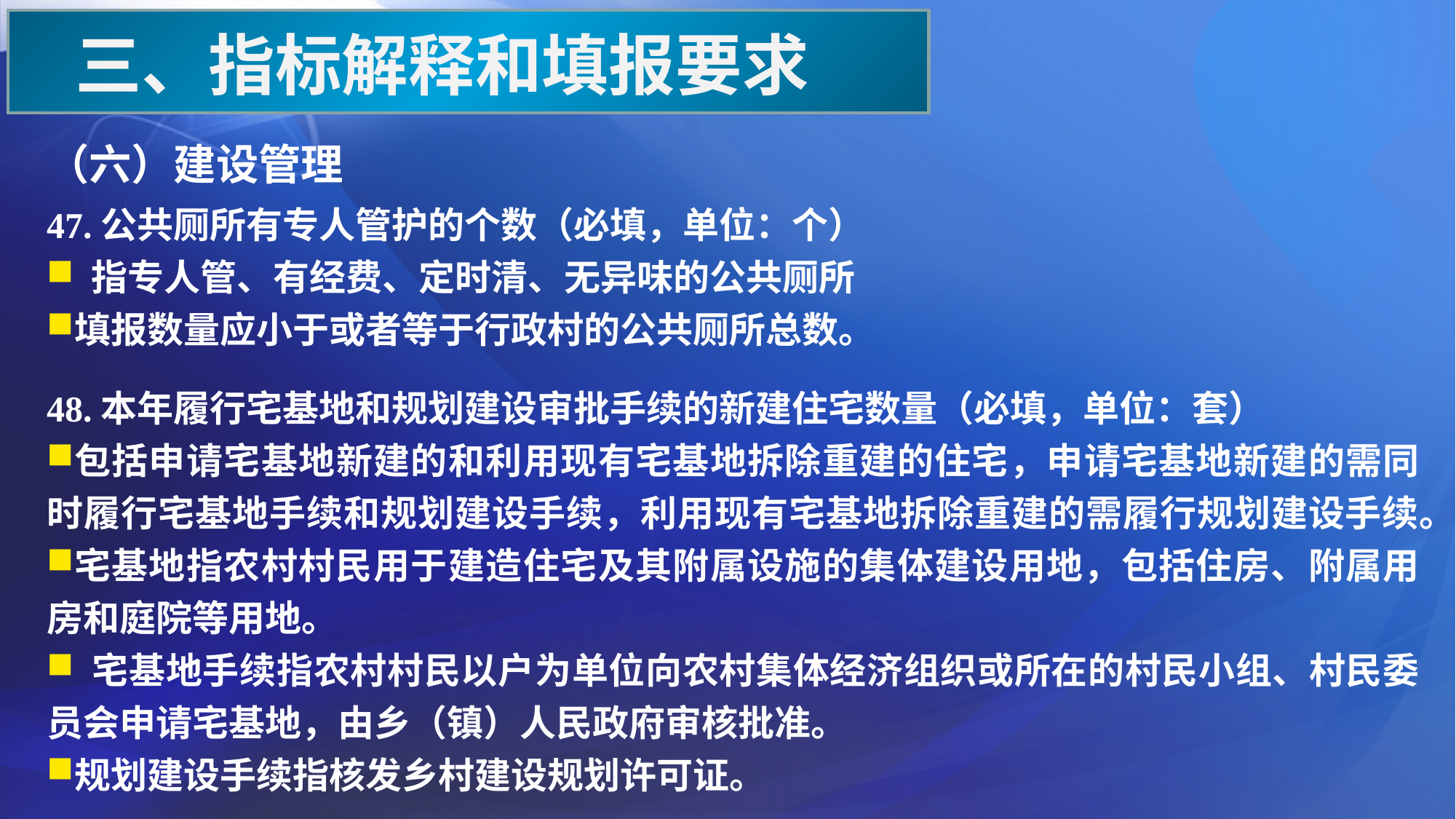

三、指标解释和填报要求
（六）建设管理
47.公共厕所有专人管护的个数（必填，单位：个）
 指专人管、有经费、定时清、无异味的公共厕所
填报数量应小于或者等于行政村的公共厕所总数。

48.本年履行宅基地和规划建设审批手续的新建住宅数量（必填，单位：套）
包括申请宅基地新建的和利用现有宅基地拆除重建的住宅，申请宅基地新建的需同时履行宅基地手续和规划建设手续，利用现有宅基地拆除重建的需履行规划建设手续。
宅基地指农村村民用于建造住宅及其附属设施的集体建设用地，包括住房、附属用房和庭院等用地。
 宅基地手续指农村村民以户为单位向农村集体经济组织或所在的村民小组、村民委员会申请宅基地，由乡（镇）人民政府审核批准。
规划建设手续指核发乡村建设规划许可证。